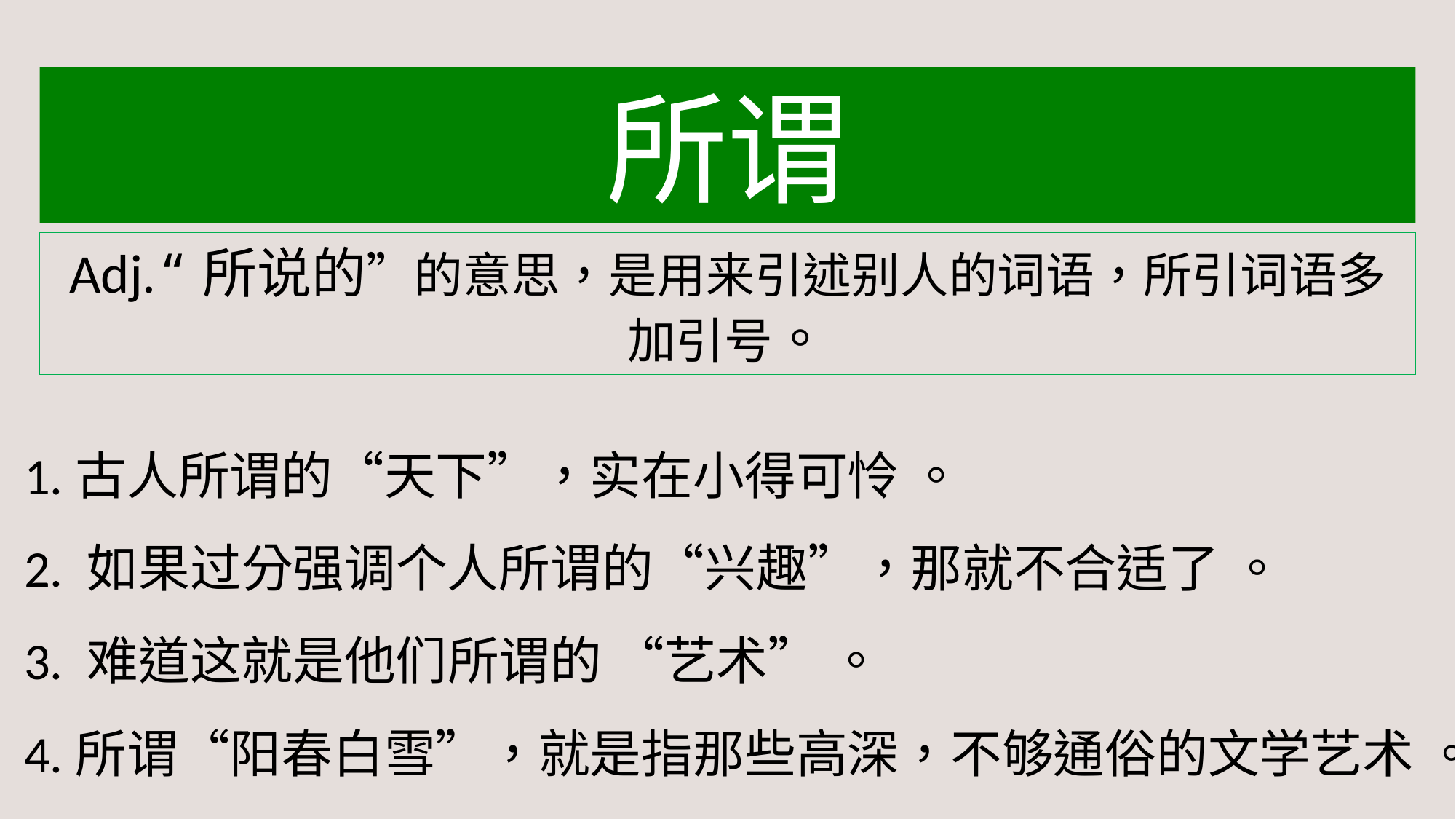

所谓
Adj.“所说的”的意思，是用来引述别人的词语，所引词语多加引号。
1.古人所谓的“天下”，实在小得可怜 。
2. 如果过分强调个人所谓的“兴趣”，那就不合适了 。
3. 难道这就是他们所谓的 “艺术” 。
4.所谓“阳春白雪”，就是指那些高深，不够通俗的文学艺术 。